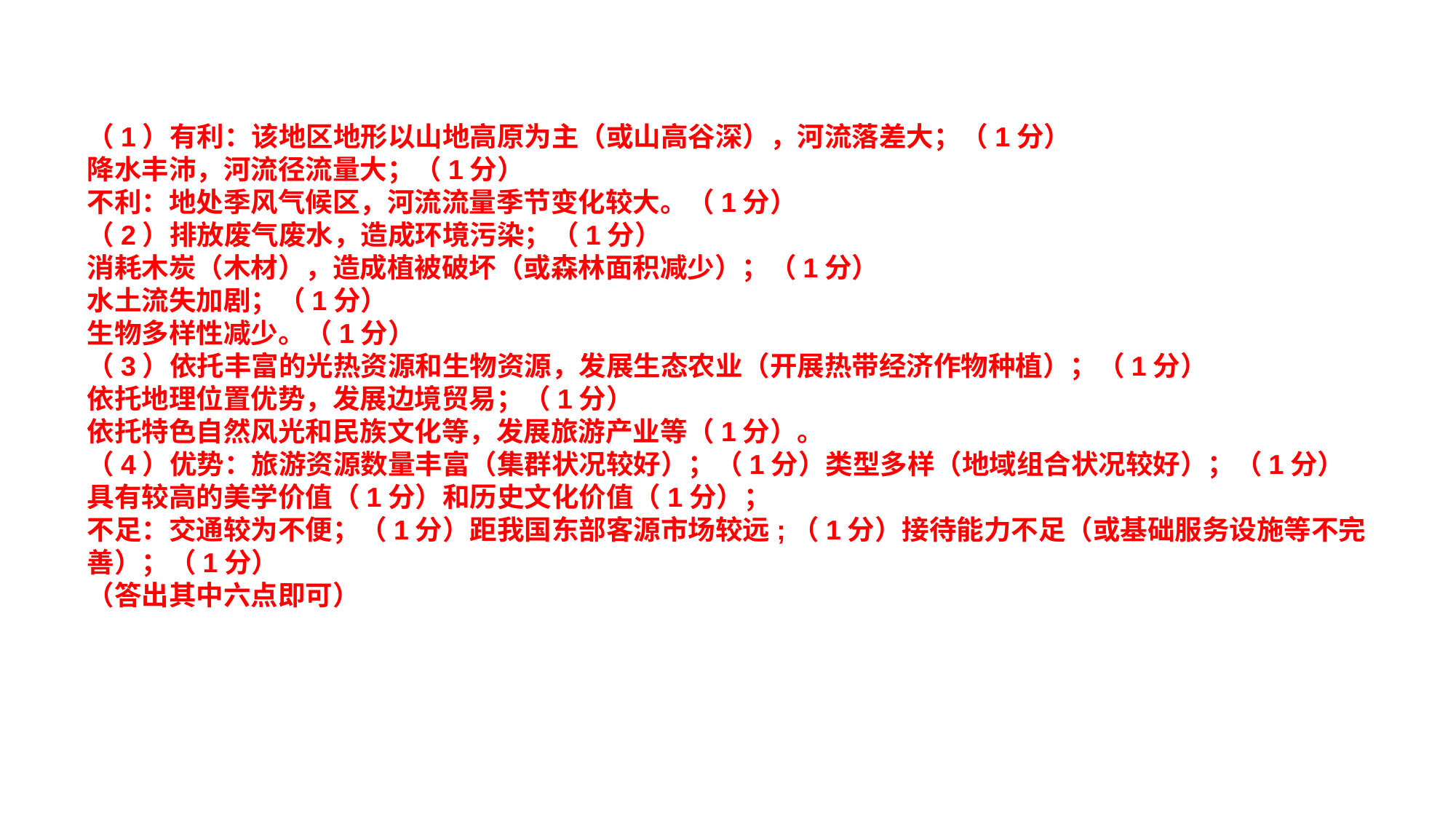

（1）有利：该地区地形以山地高原为主（或山高谷深），河流落差大；（1分）
降水丰沛，河流径流量大；（1分）
不利：地处季风气候区，河流流量季节变化较大。（1分）
（2）排放废气废水，造成环境污染；（1分）
消耗木炭（木材），造成植被破坏（或森林面积减少）；（1分）
水土流失加剧；（1分）
生物多样性减少。（1分）
（3）依托丰富的光热资源和生物资源，发展生态农业（开展热带经济作物种植）；（1分）
依托地理位置优势，发展边境贸易；（1分）
依托特色自然风光和民族文化等，发展旅游产业等（1分）。
（4）优势：旅游资源数量丰富（集群状况较好）；（1分）类型多样（地域组合状况较好）；（1分）具有较高的美学价值（1分）和历史文化价值（1分）；
不足：交通较为不便；（1分）距我国东部客源市场较远;（1分）接待能力不足（或基础服务设施等不完善）；（1分）
（答出其中六点即可）